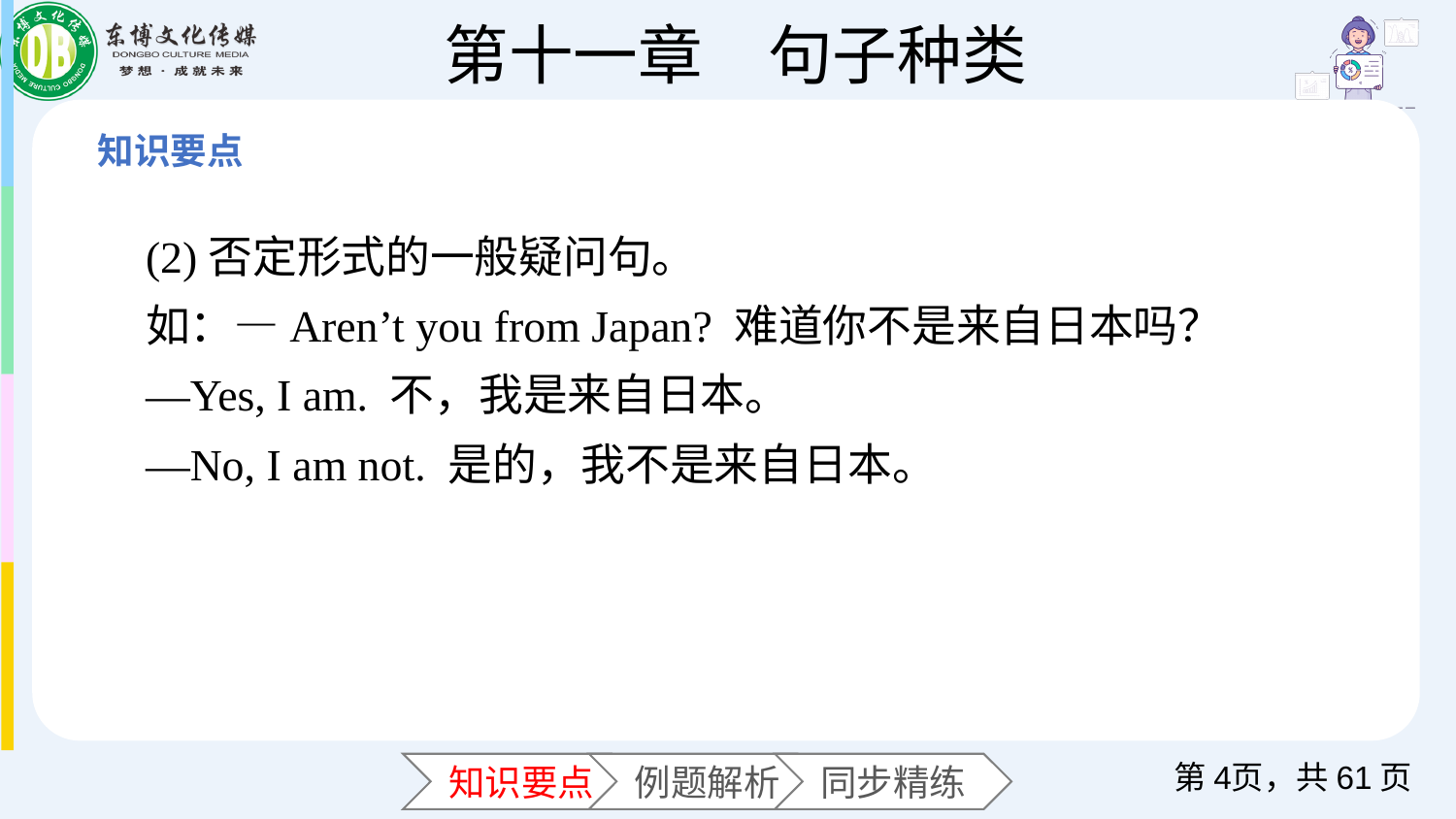

(2)否定形式的一般疑问句。
如：—Aren’t you from Japan? 难道你不是来自日本吗？
—Yes, I am. 不，我是来自日本。
—No, I am not. 是的，我不是来自日本。